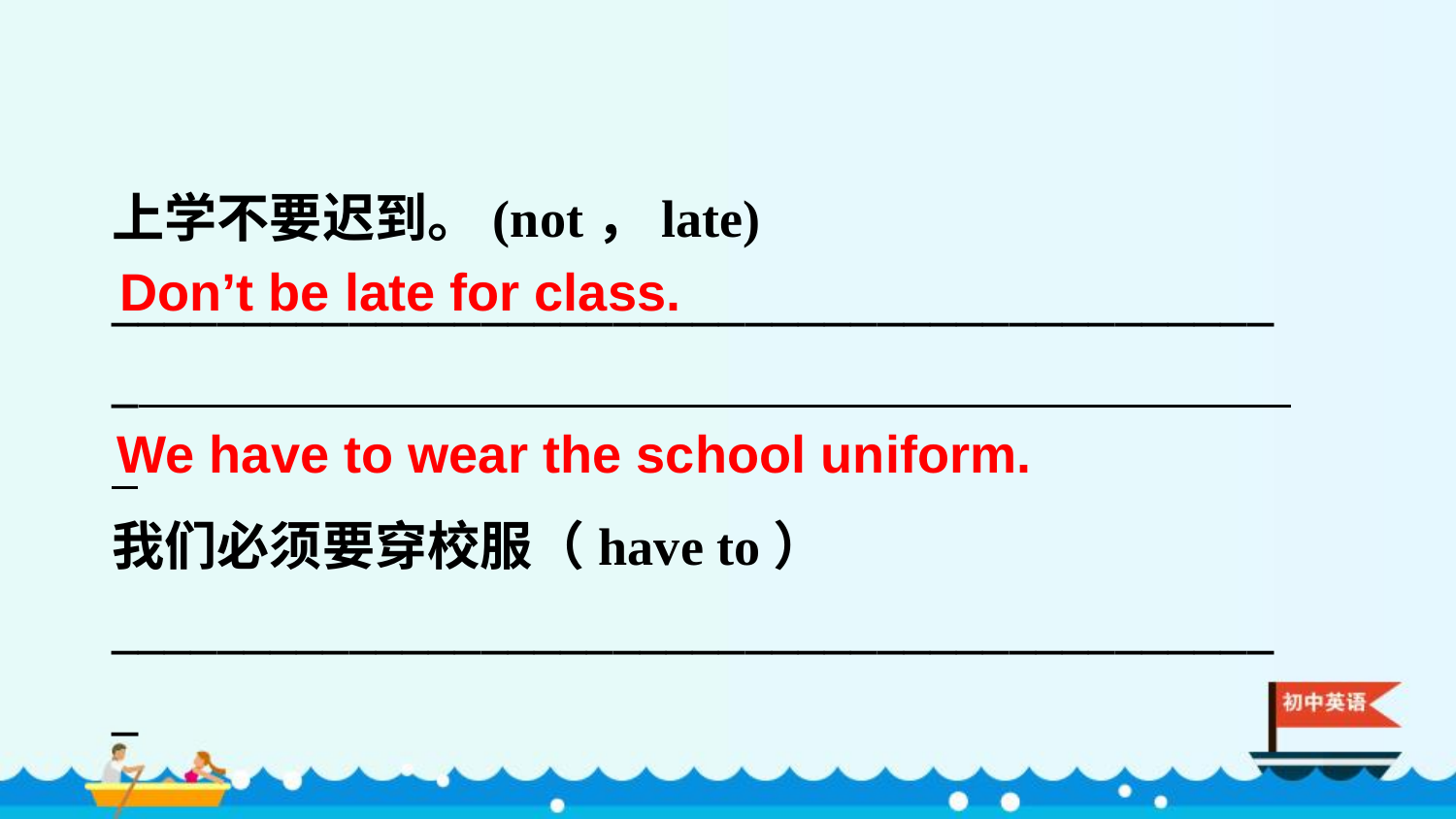

上学不要迟到。(not，late)
_____________________________________________
我们必须要穿校服（have to）
_____________________________________________
Don’t be late for class.
We have to wear the school uniform.